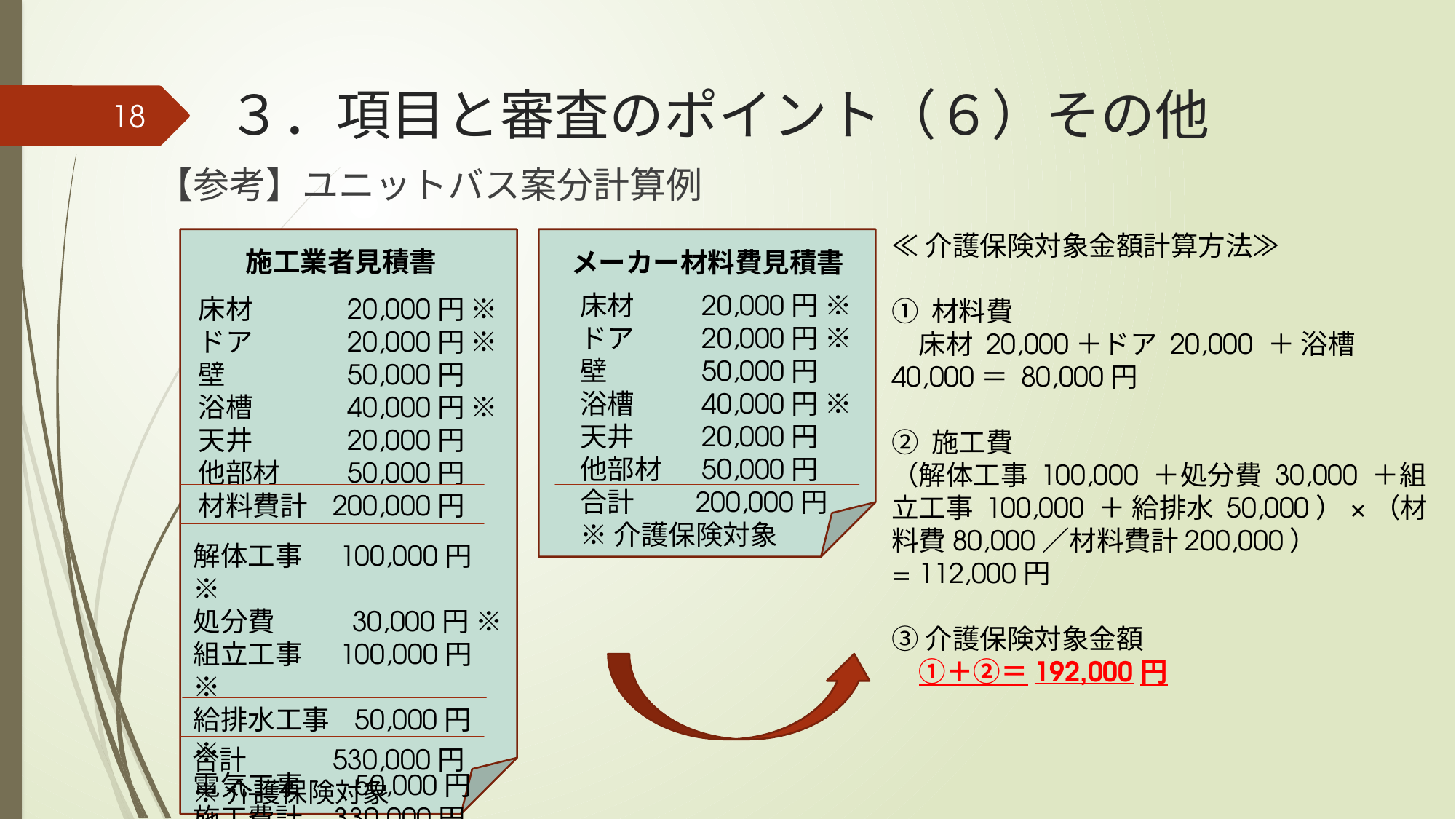

# ３．項目と審査のポイント（６）その他
18
【参考】ユニットバス案分計算例
≪介護保険対象金額計算方法≫

① 材料費
　床材 20,000＋ドア 20,000 ＋ 浴槽40,000＝ 80,000円

② 施工費
（解体工事 100,000 ＋処分費 30,000 ＋組立工事 100,000 ＋ 給排水 50,000）×（材料費80,000／材料費計200,000）
= 112,000円

③介護保険対象金額
　①＋②＝192,000円

施工業者見積書
メーカー材料費見積書
床材　 　20,000円 ※
ドア　 　20,000円 ※
壁　　　 50,000円
浴槽　 　40,000円 ※
天井　 　20,000円
他部材　 50,000円
合計　　200,000円
※介護保険対象

床材　 　　20,000円 ※
ドア　 　　20,000円 ※
壁　　　　 50,000円
浴槽　　 　40,000円 ※
天井　 　　20,000円
他部材　　 50,000円
材料費計   200,000円
解体工事     100,000円 ※
処分費 　      30,000円 ※
組立工事     100,000円 ※
給排水工事   50,000円 ※
電気工事　   50,000円
施工費計    330,000円

合計　　    530,000円
※介護保険対象